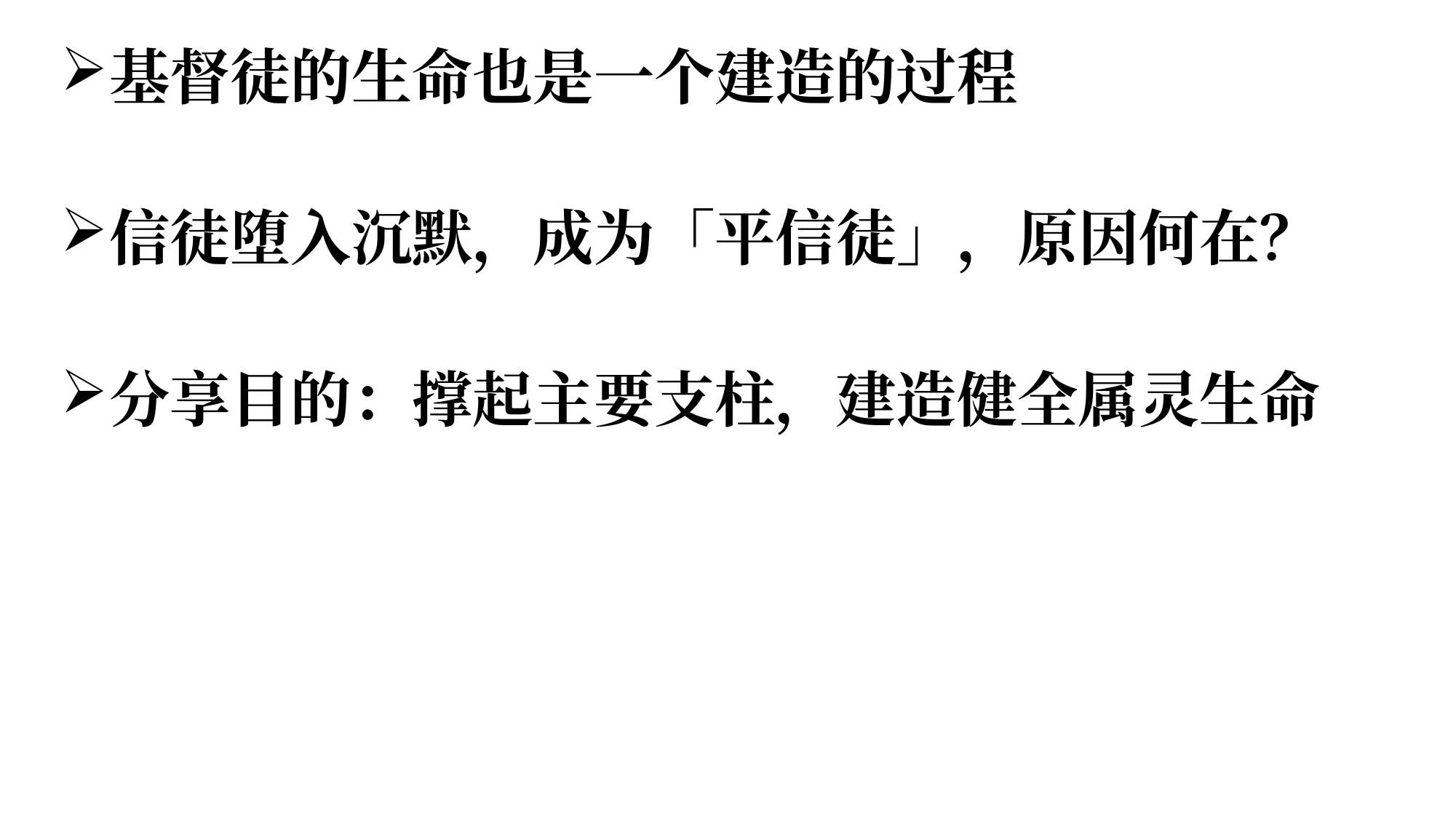

基督徒的生命也是一个建造的过程

信徒堕入沉默，成为「平信徒」，原因何在？

分享目的：撑起主要支柱，建造健全属灵生命